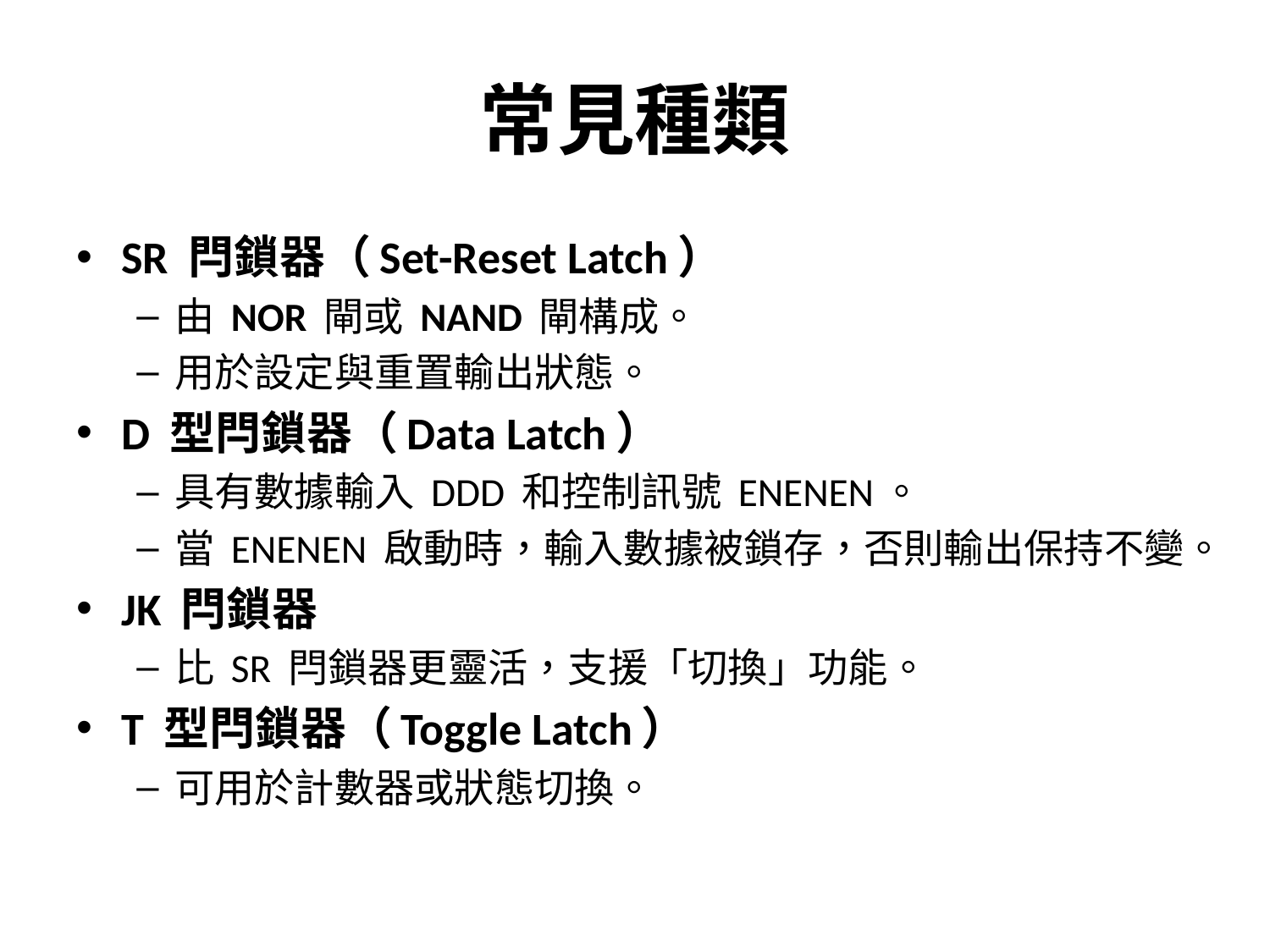

# 常見種類
SR 閂鎖器（Set-Reset Latch）
由 NOR 閘或 NAND 閘構成。
用於設定與重置輸出狀態。
D 型閂鎖器（Data Latch）
具有數據輸入 DDD 和控制訊號 ENENEN。
當 ENENEN 啟動時，輸入數據被鎖存，否則輸出保持不變。
JK 閂鎖器
比 SR 閂鎖器更靈活，支援「切換」功能。
T 型閂鎖器（Toggle Latch）
可用於計數器或狀態切換。